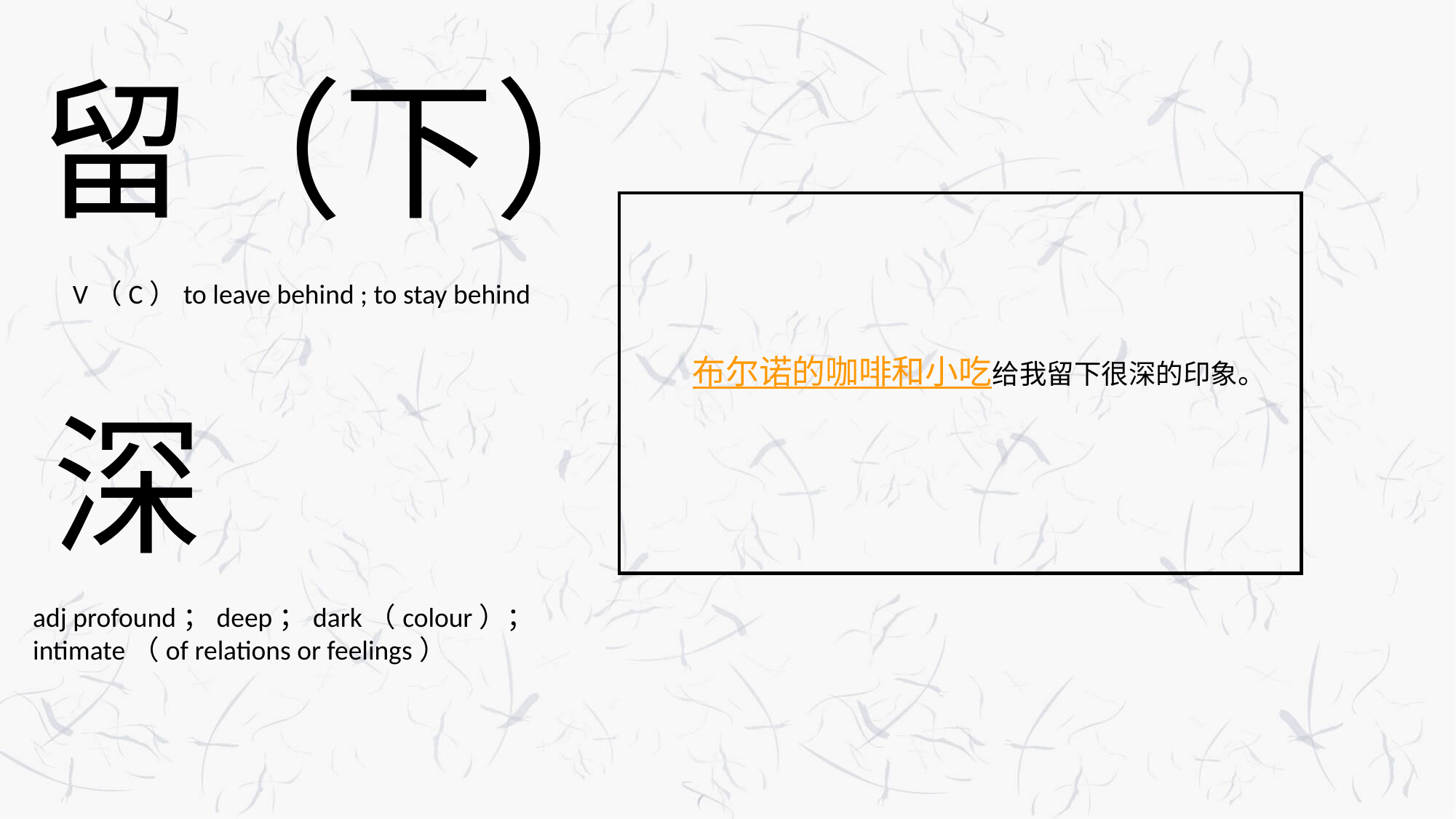

留（下）

V（C）to leave behind ; to stay behind
布尔诺的咖啡和小吃给我留下很深的印象。
深
adj profound；deep；dark（colour）；
intimate（of relations or feelings）